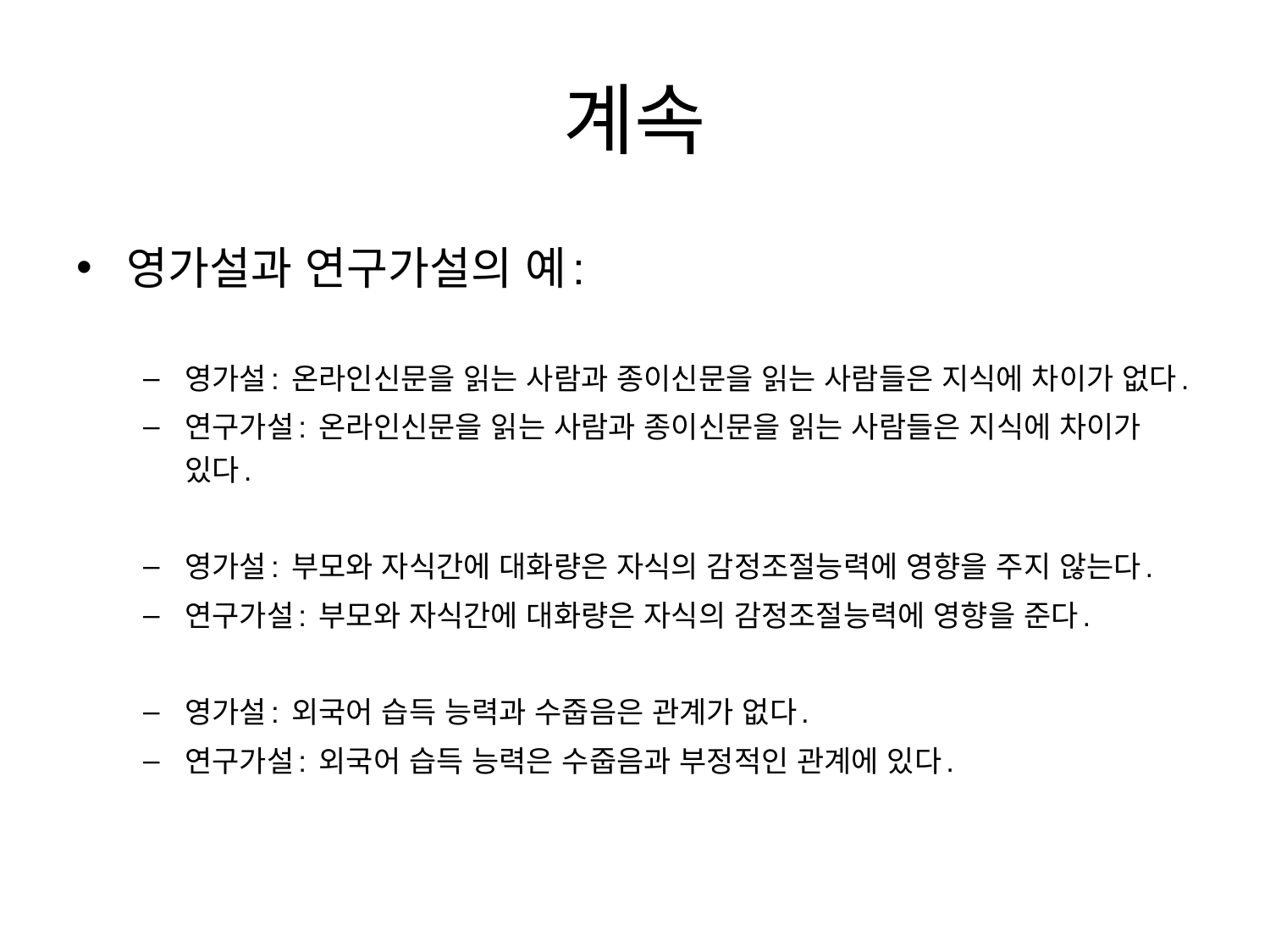

# 계속
영가설과 연구가설의 예:

영가설: 온라인신문을 읽는 사람과 종이신문을 읽는 사람들은 지식에 차이가 없다.
연구가설: 온라인신문을 읽는 사람과 종이신문을 읽는 사람들은 지식에 차이가 있다.

영가설: 부모와 자식간에 대화량은 자식의 감정조절능력에 영향을 주지 않는다.
연구가설: 부모와 자식간에 대화량은 자식의 감정조절능력에 영향을 준다.

영가설: 외국어 습득 능력과 수줍음은 관계가 없다.
연구가설: 외국어 습득 능력은 수줍음과 부정적인 관계에 있다.